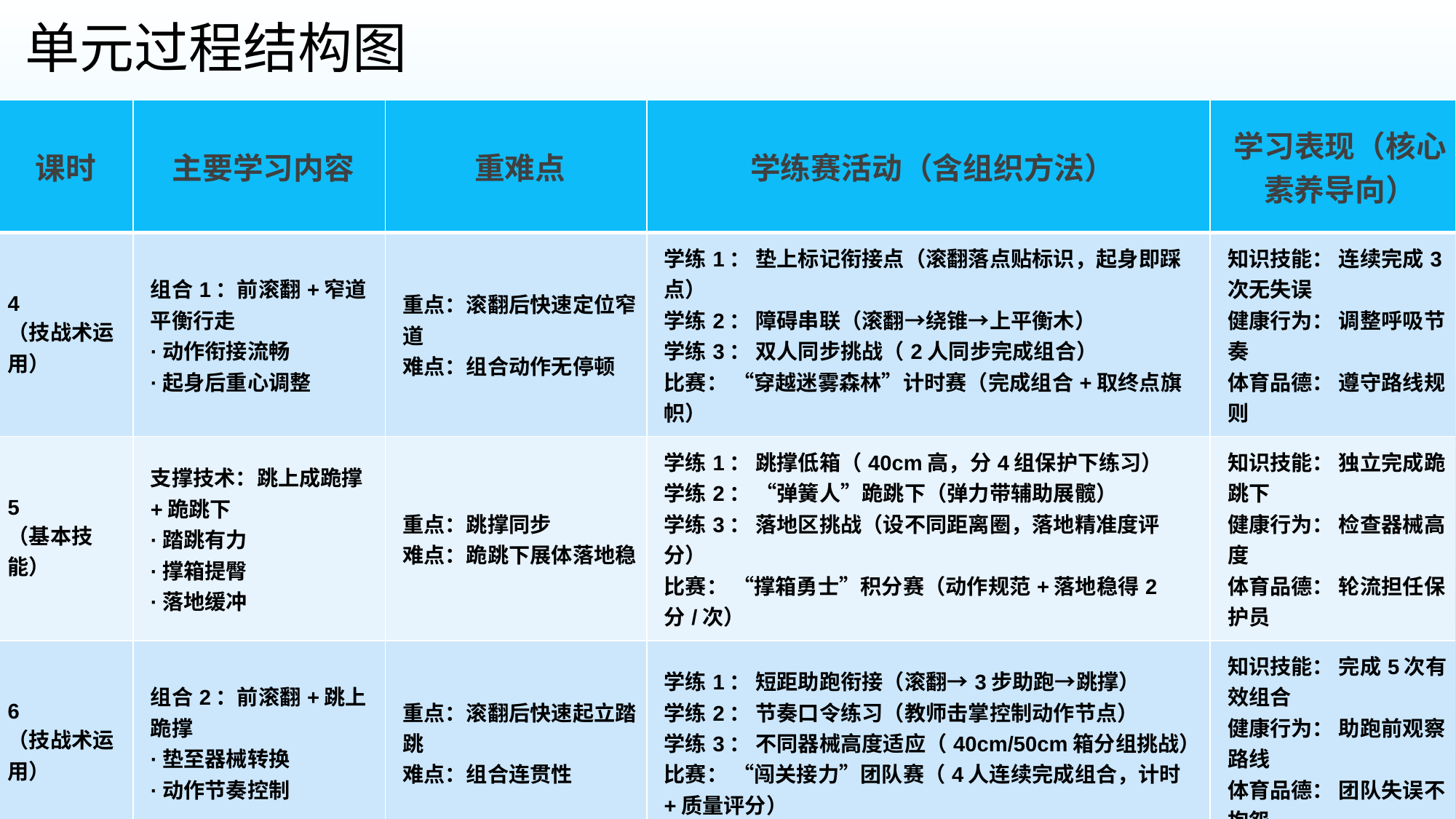

单元过程结构图
| 课时 | 主要学习内容 | 重难点 | 学练赛活动（含组织方法） | 学习表现（核心素养导向） |
| --- | --- | --- | --- | --- |
| 4 （技战术运用） | 组合1：前滚翻+窄道平衡行走 ·动作衔接流畅 ·起身后重心调整 | 重点：滚翻后快速定位窄道 难点：组合动作无停顿 | 学练1： 垫上标记衔接点（滚翻落点贴标识，起身即踩点） 学练2： 障碍串联（滚翻→绕锥→上平衡木） 学练3： 双人同步挑战（2人同步完成组合） 比赛： “穿越迷雾森林”计时赛（完成组合+取终点旗帜） | 知识技能： 连续完成3次无失误 健康行为： 调整呼吸节奏 体育品德： 遵守路线规则 |
| 5 （基本技能） | 支撑技术：跳上成跪撑+跪跳下 ·踏跳有力 ·撑箱提臀 ·落地缓冲 | 重点：跳撑同步 难点：跪跳下展体落地稳 | 学练1： 跳撑低箱（40cm高，分4组保护下练习） 学练2： “弹簧人”跪跳下（弹力带辅助展髋） 学练3： 落地区挑战（设不同距离圈，落地精准度评分） 比赛： “撑箱勇士”积分赛（动作规范+落地稳得2分/次） | 知识技能： 独立完成跪跳下 健康行为： 检查器械高度 体育品德： 轮流担任保护员 |
| 6 （技战术运用） | 组合2：前滚翻+跳上跪撑 ·垫至器械转换 ·动作节奏控制 | 重点：滚翻后快速起立踏跳 难点：组合连贯性 | 学练1： 短距助跑衔接（滚翻→3步助跑→跳撑） 学练2： 节奏口令练习（教师击掌控制动作节点） 学练3： 不同器械高度适应（40cm/50cm箱分组挑战） 比赛： “闯关接力”团队赛（4人连续完成组合，计时+质量评分） | 知识技能： 完成5次有效组合 健康行为： 助跑前观察路线 体育品德： 团队失误不抱怨 |